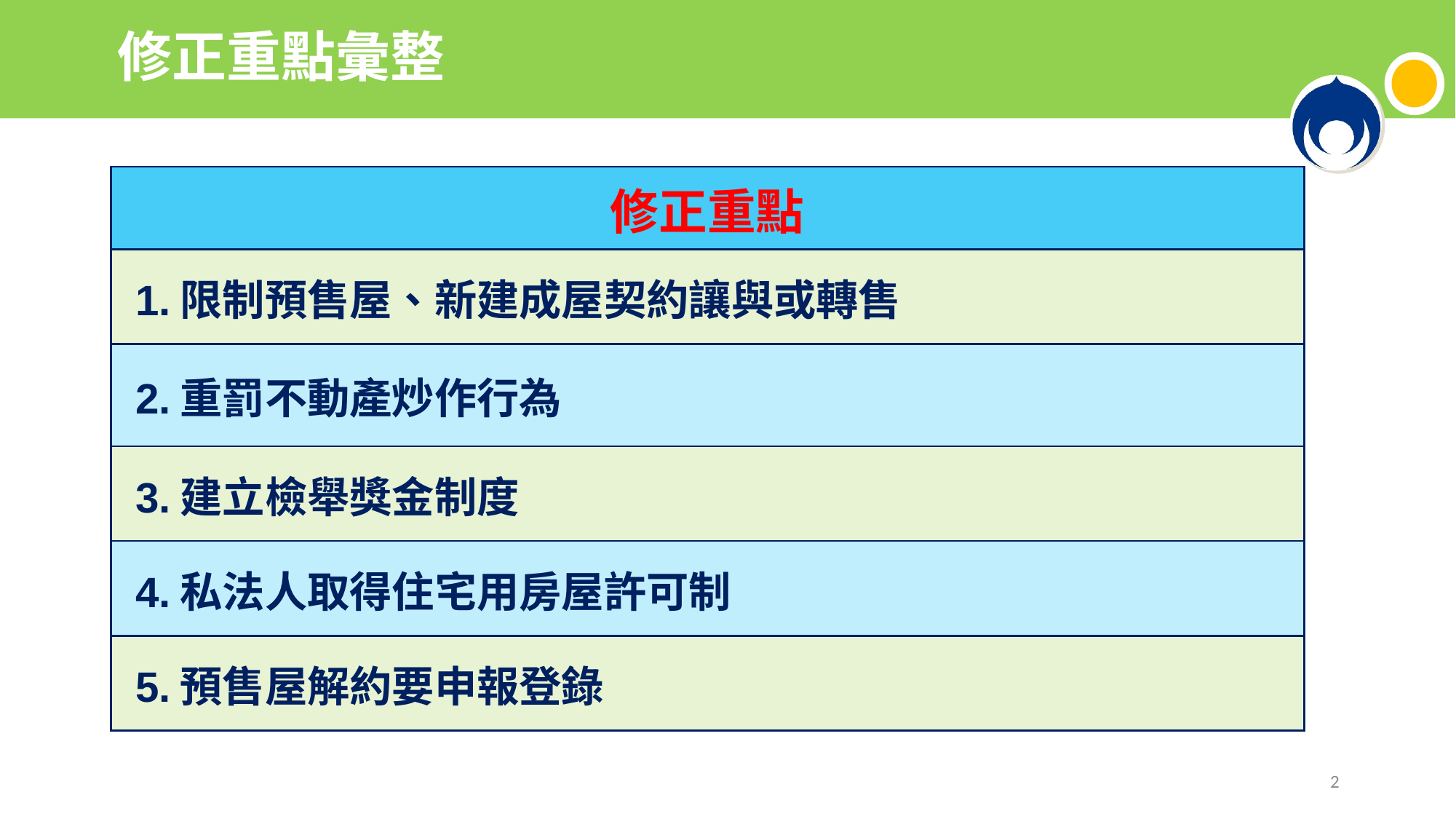

# 修正重點彙整
| 修正重點 |
| --- |
| 1.限制預售屋、新建成屋契約讓與或轉售 |
| 2.重罰不動產炒作行為 |
| 3.建立檢舉獎金制度 |
| 4.私法人取得住宅用房屋許可制 |
| 5.預售屋解約要申報登錄 |
2